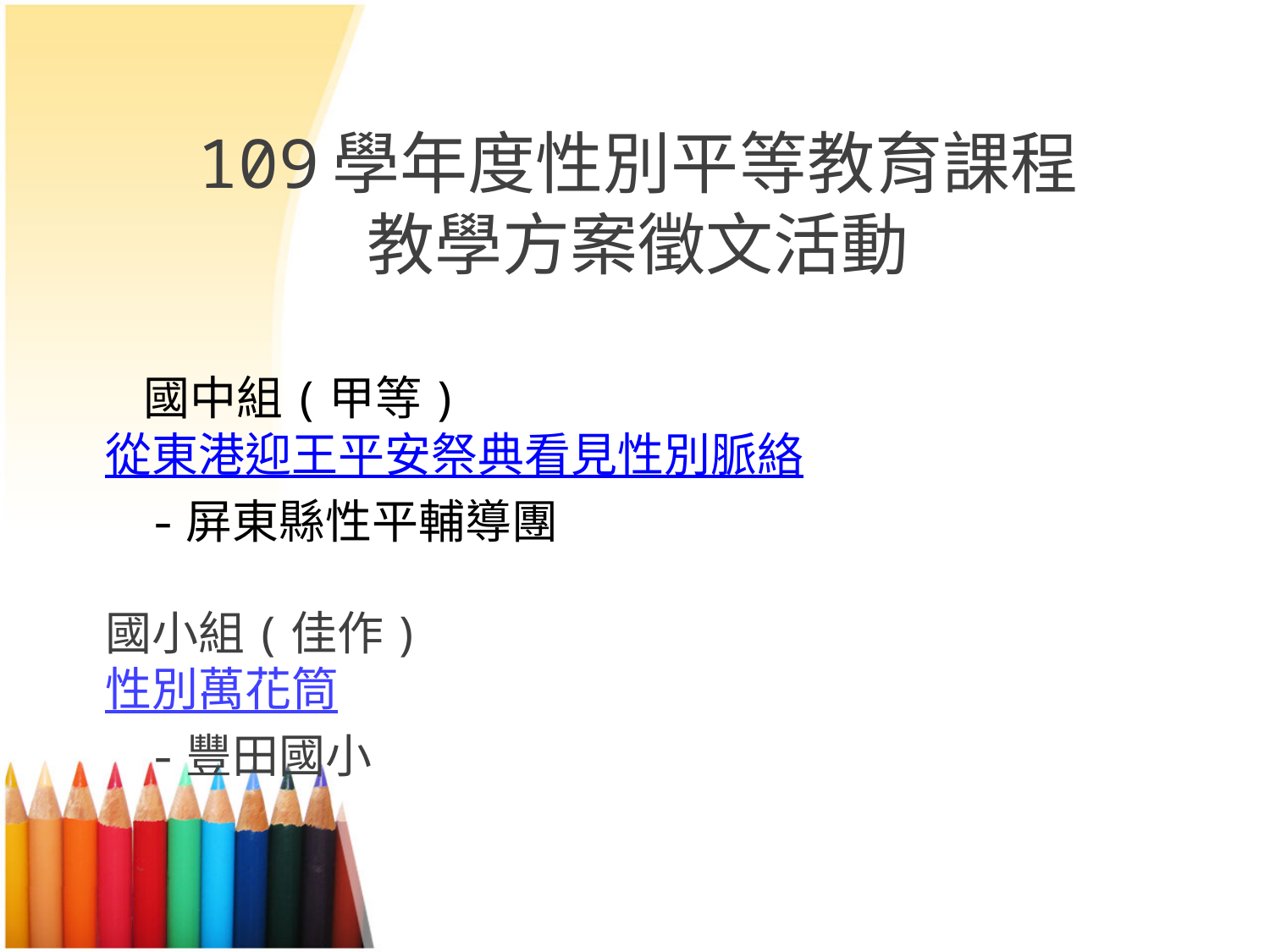

109學年度性別平等教育課程
教學方案徵文活動
      國中組(甲等)
   從東港迎王平安祭典看見性別脈絡
   -屏東縣性平輔導團

   國小組(佳作)
   性別萬花筒
   -豐田國小